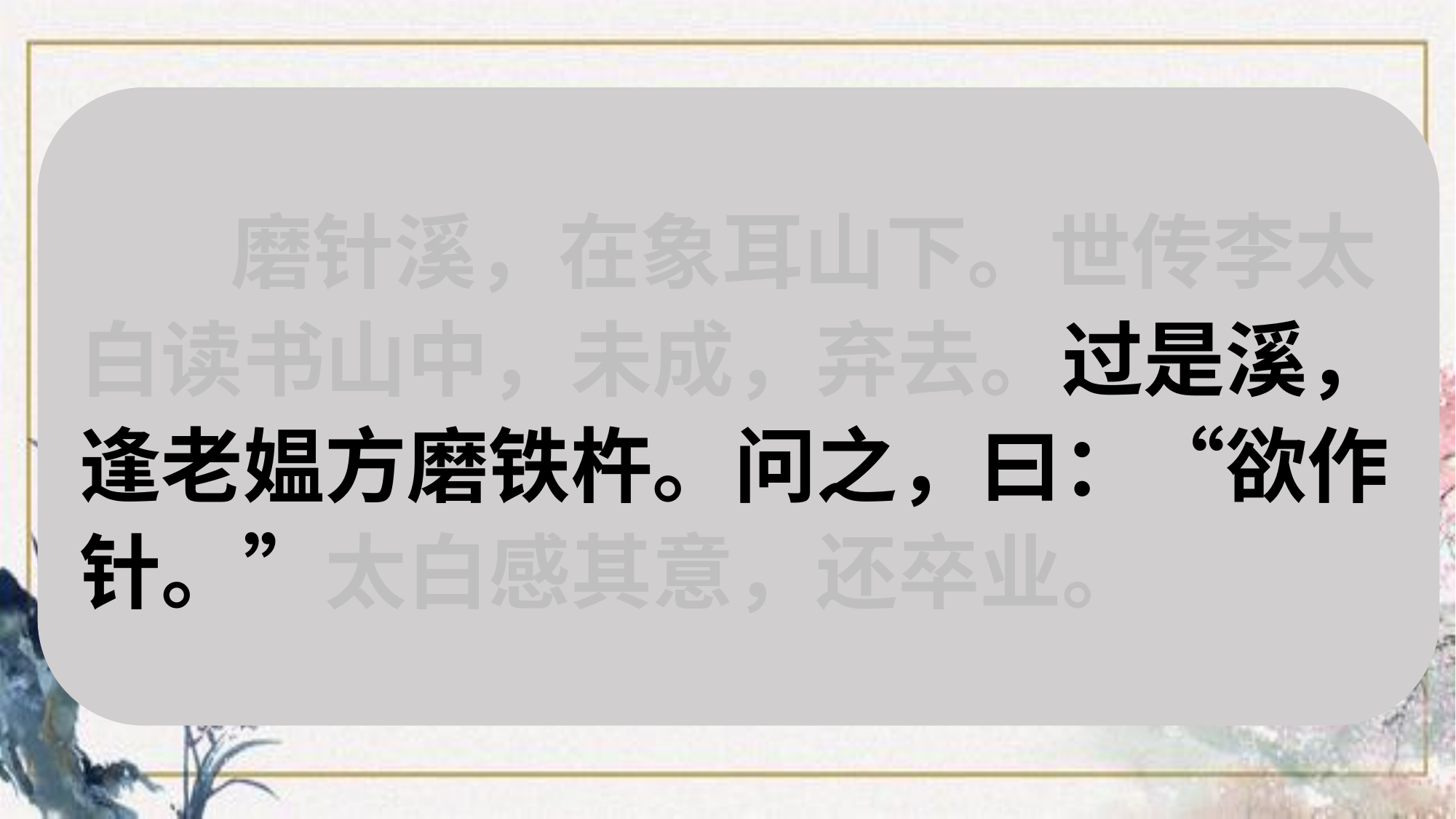

#
	 磨针溪，在象耳山下。世传李太白读书山中，未成，弃去。过是溪，逢老媪方磨铁杵。问之，曰：“欲作针。”太白感其意，还卒业。